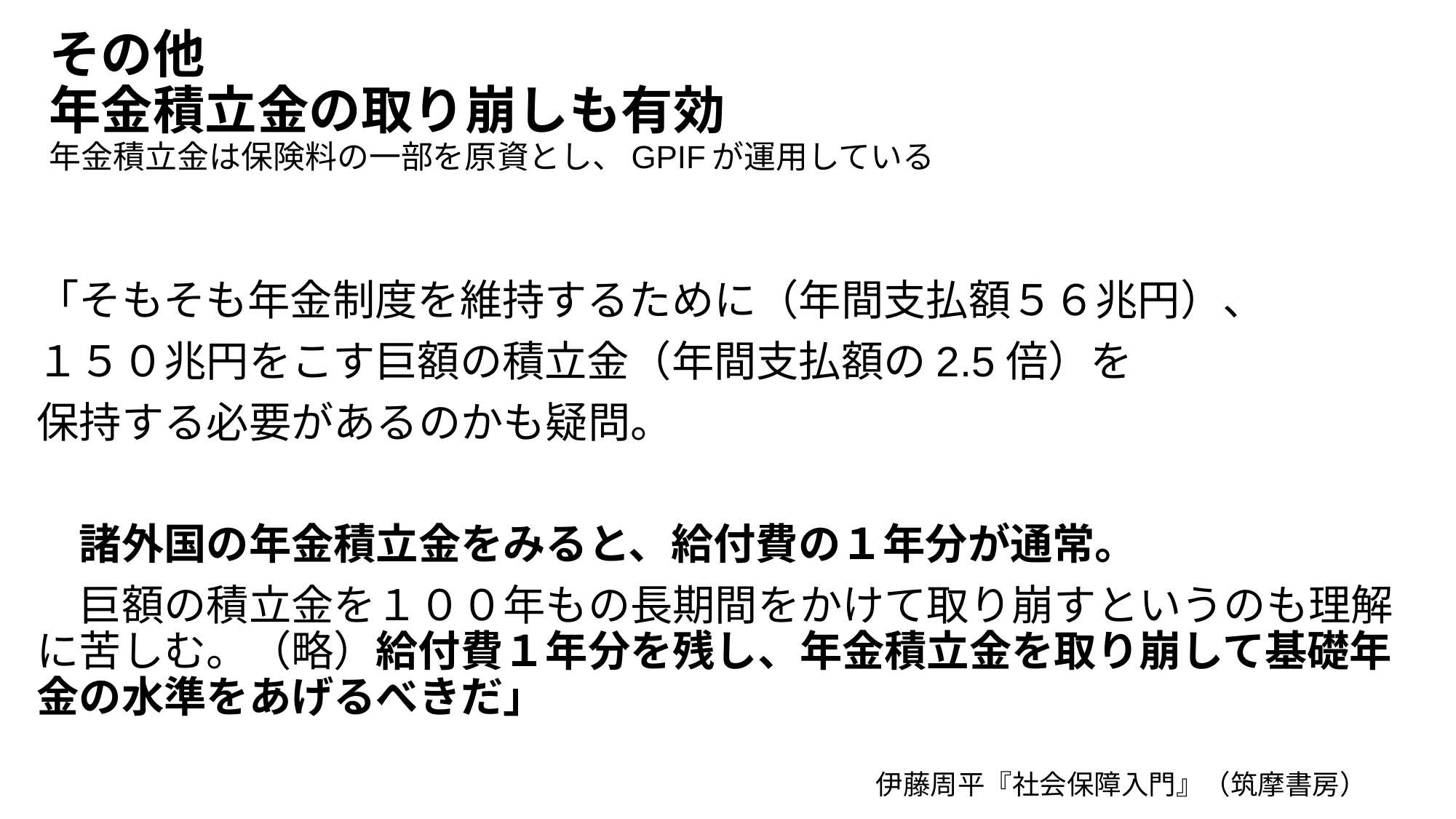

# その他 年金積立金の取り崩しも有効 年金積立金は保険料の一部を原資とし、GPIFが運用している

「そもそも年金制度を維持するために（年間支払額５６兆円）、
１５０兆円をこす巨額の積立金（年間支払額の2.5倍）を
保持する必要があるのかも疑問。

　諸外国の年金積立金をみると、給付費の１年分が通常。
　巨額の積立金を１００年もの長期間をかけて取り崩すというのも理解に苦しむ。（略）給付費１年分を残し、年金積立金を取り崩して基礎年金の水準をあげるべきだ」
伊藤周平『社会保障入門』（筑摩書房）